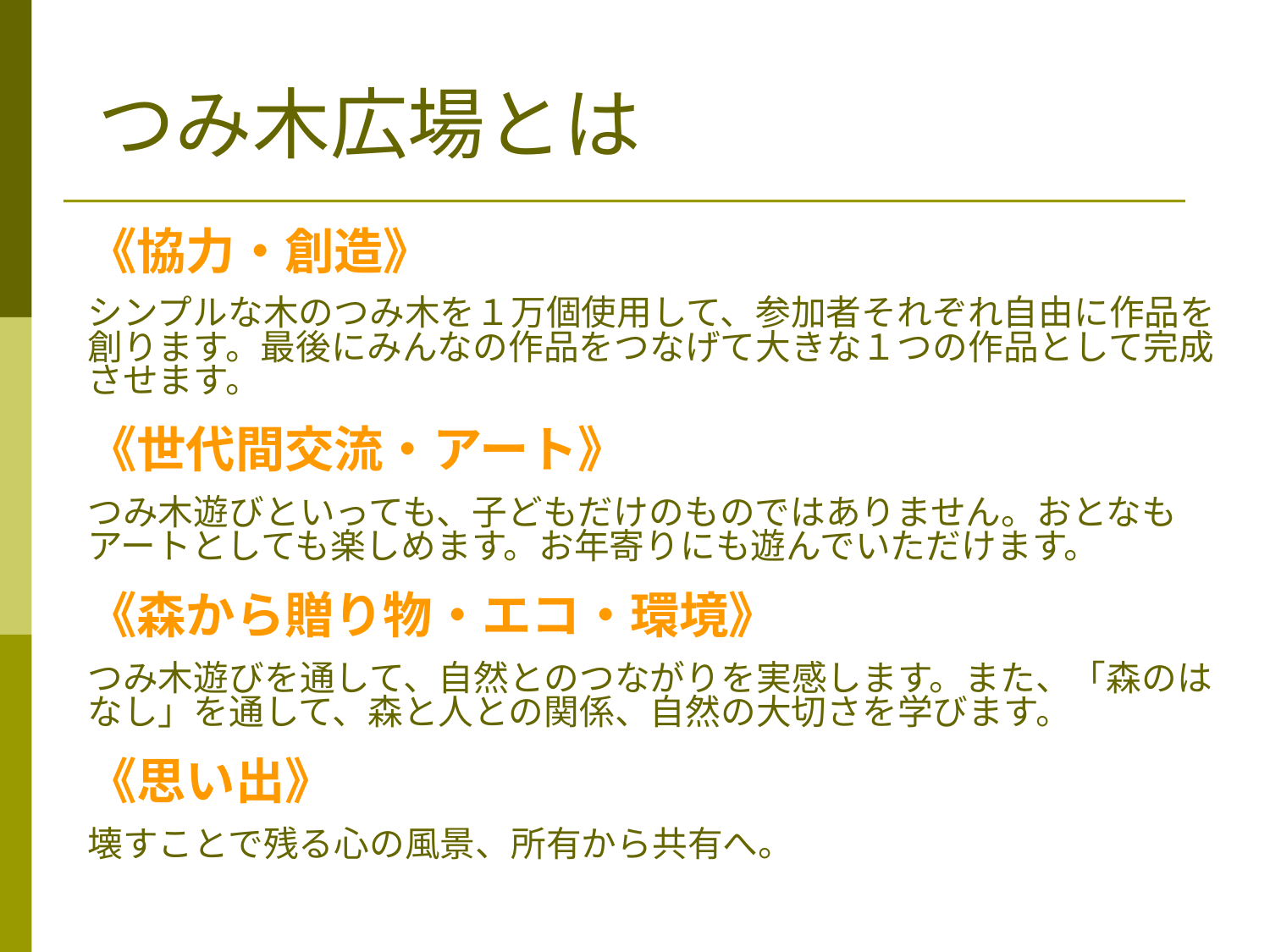

# つみ木広場とは
《協力・創造》
シンプルな木のつみ木を１万個使用して、参加者それぞれ自由に作品を創ります。最後にみんなの作品をつなげて大きな１つの作品として完成させます。
《世代間交流・アート》
つみ木遊びといっても、子どもだけのものではありません。おとなもアートとしても楽しめます。お年寄りにも遊んでいただけます。
《森から贈り物・エコ・環境》
つみ木遊びを通して、自然とのつながりを実感します。また、「森のはなし」を通して、森と人との関係、自然の大切さを学びます。
《思い出》
壊すことで残る心の風景、所有から共有へ。